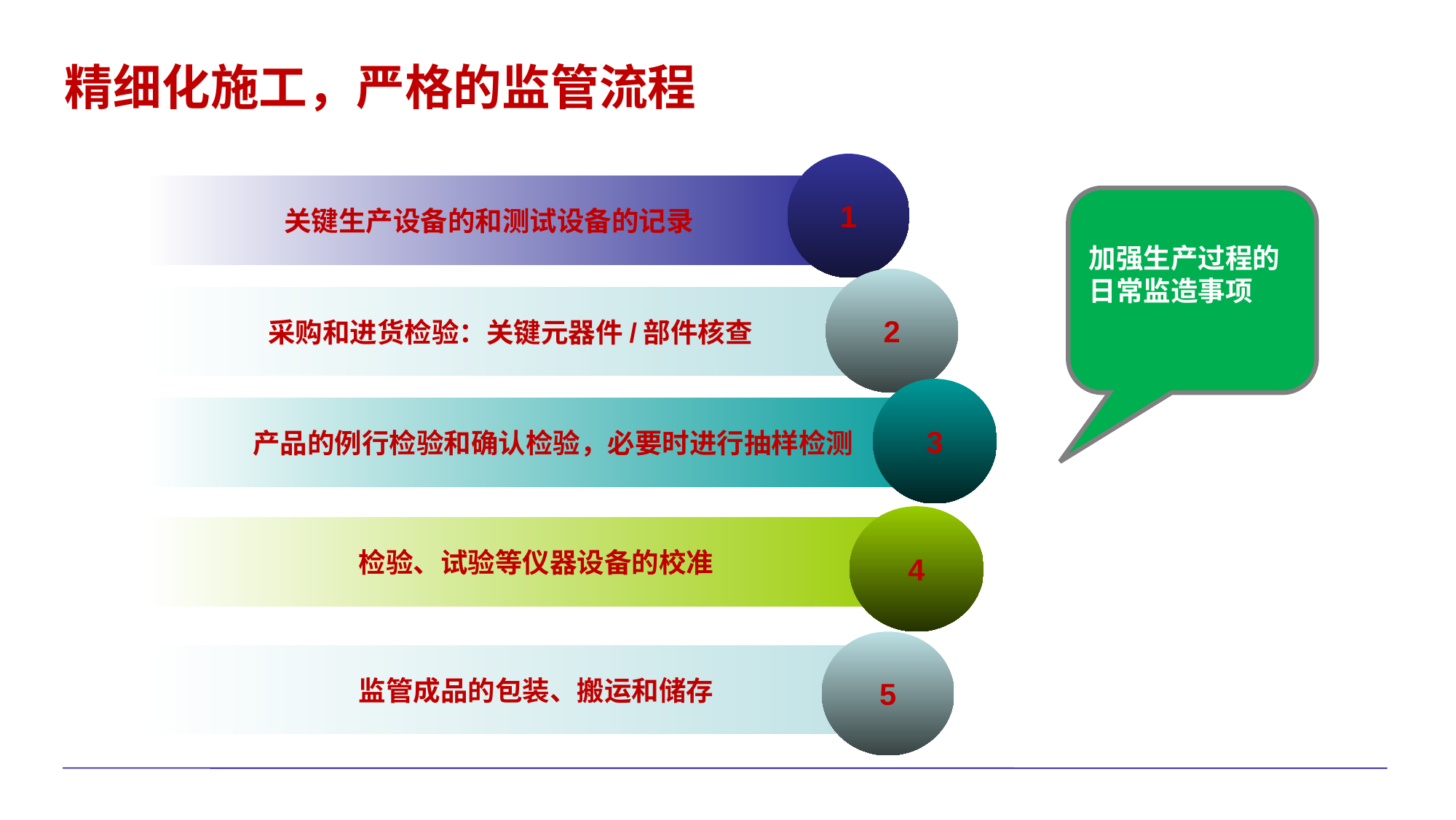

精细化施工，严格的监管流程
1
关键生产设备的和测试设备的记录
加强生产过程的日常监造事项

2
采购和进货检验：关键元器件/部件核查
3
产品的例行检验和确认检验，必要时进行抽样检测
4
检验、试验等仪器设备的校准
5
监管成品的包装、搬运和储存